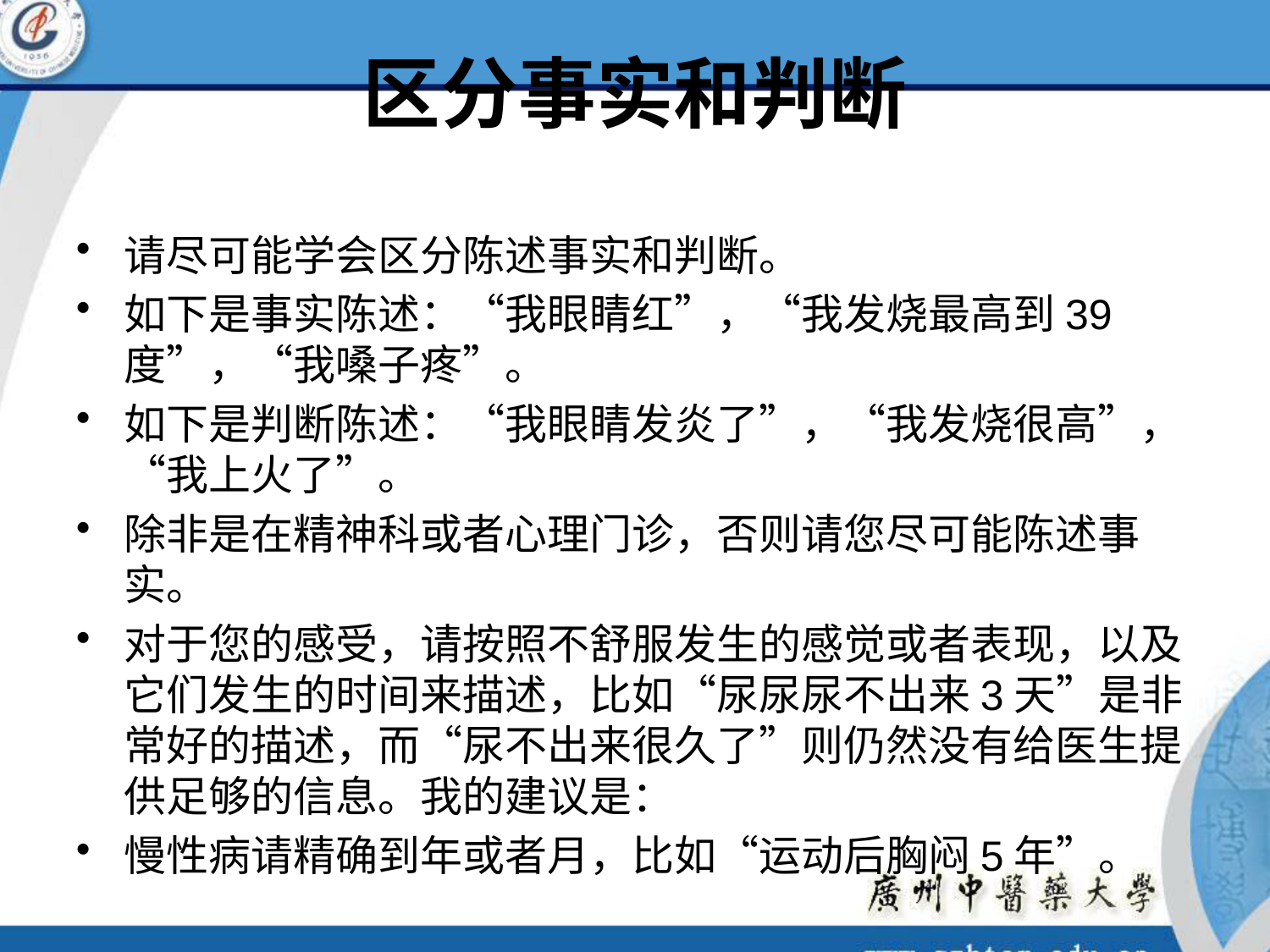

# 区分事实和判断
请尽可能学会区分陈述事实和判断。
如下是事实陈述：“我眼睛红”，“我发烧最高到39度”，“我嗓子疼”。
如下是判断陈述：“我眼睛发炎了”，“我发烧很高”，“我上火了”。
除非是在精神科或者心理门诊，否则请您尽可能陈述事实。
对于您的感受，请按照不舒服发生的感觉或者表现，以及它们发生的时间来描述，比如“尿尿尿不出来3天”是非常好的描述，而“尿不出来很久了”则仍然没有给医生提供足够的信息。我的建议是：
慢性病请精确到年或者月，比如“运动后胸闷5年”。